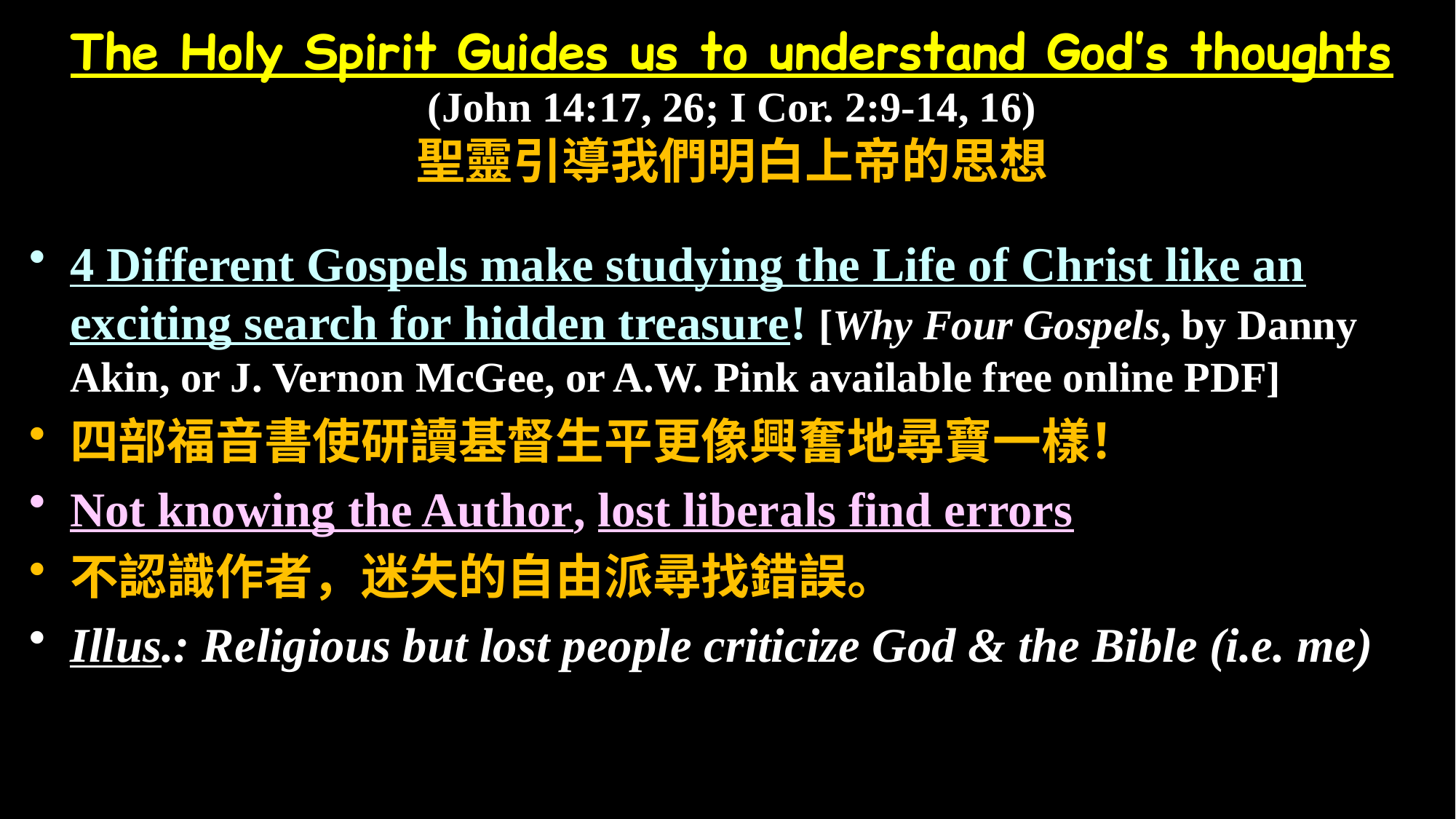

# The Holy Spirit Guides us to understand God’s thoughts (John 14:17, 26; I Cor. 2:9-14, 16) 聖靈引導我們明白上帝的思想
4 Different Gospels make studying the Life of Christ like an exciting search for hidden treasure! [Why Four Gospels, by Danny Akin, or J. Vernon McGee, or A.W. Pink available free online PDF]
四部福音書使研讀基督生平更像興奮地尋寶一樣！
Not knowing the Author, lost liberals find errors
不認識作者，迷失的自由派尋找錯誤。
Illus.: Religious but lost people criticize God & the Bible (i.e. me)